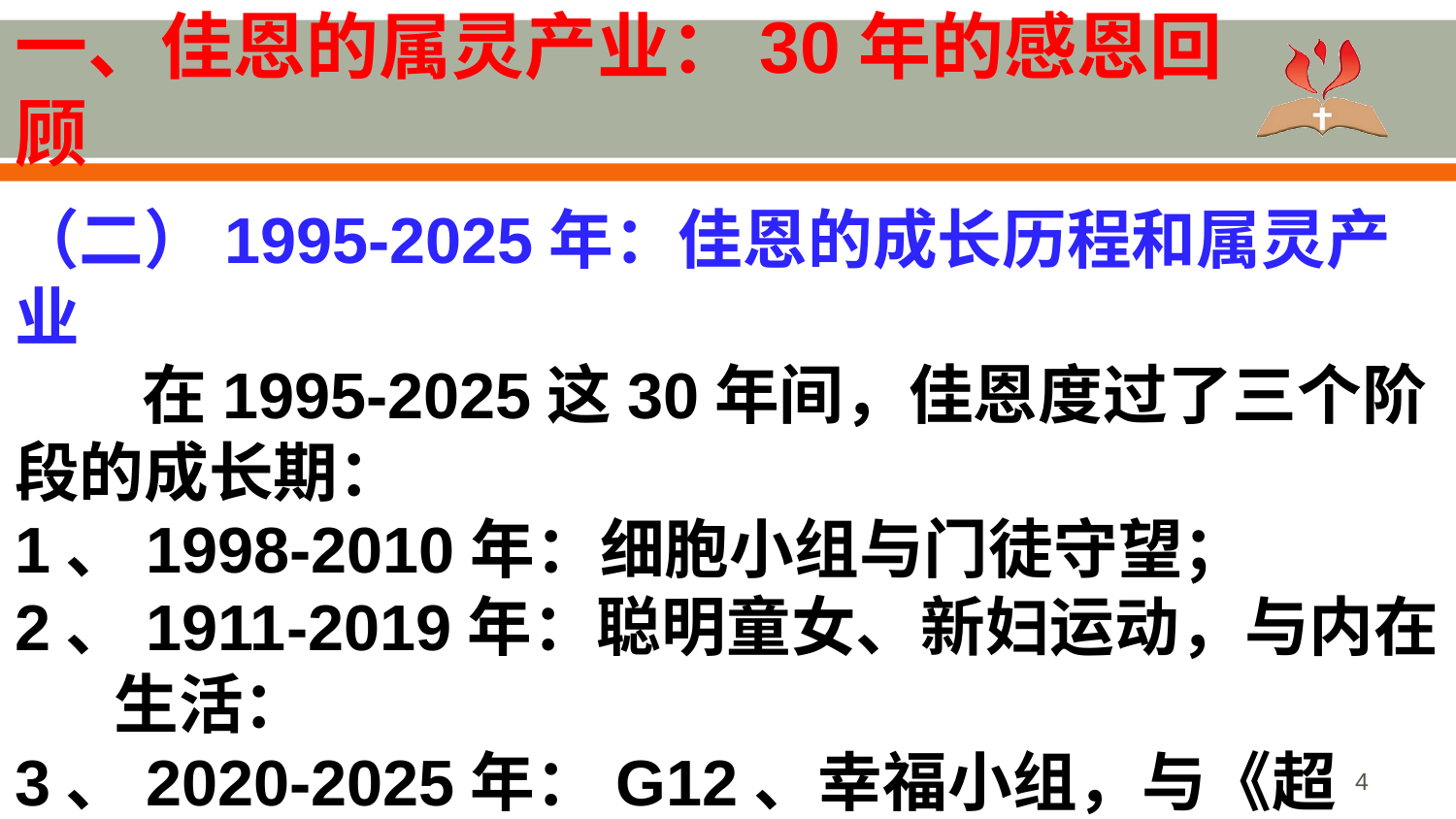

# 一、佳恩的属灵产业：30年的感恩回顾
（二）1995-2025年：佳恩的成长历程和属灵产业
在1995-2025这30年间，佳恩度过了三个阶段的成长期：
1、1998-2010年：细胞小组与门徒守望；
2、1911-2019年：聪明童女、新妇运动，与内在生活：
3、2020-2025年：G12、幸福小组，与《超越》宣教。

4